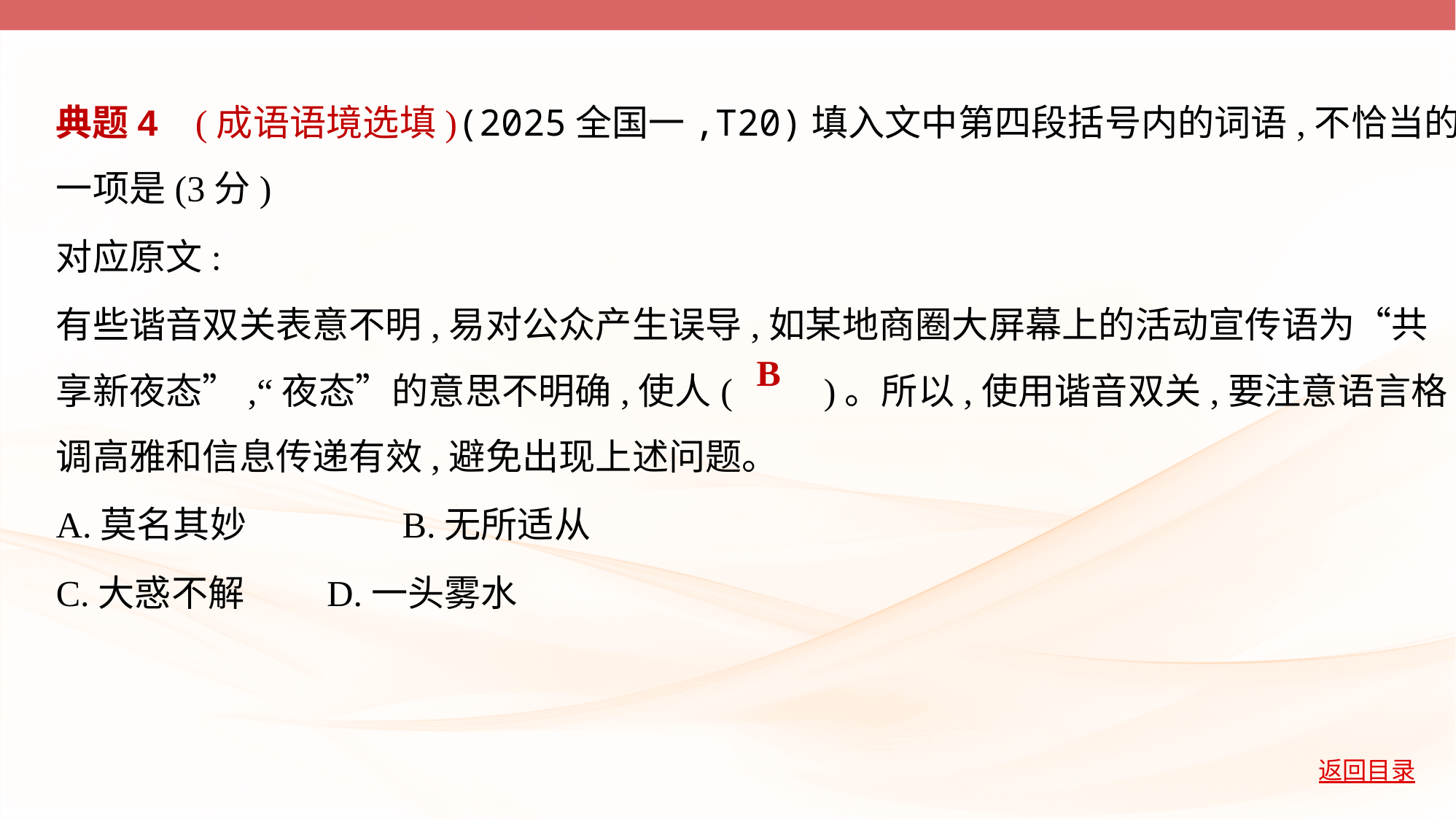

典题4    (成语语境选填)(2025全国一,T20)填入文中第四段括号内的词语,不恰当的
一项是(3分)
对应原文:
有些谐音双关表意不明,易对公众产生误导,如某地商圈大屏幕上的活动宣传语为“共
享新夜态”,“夜态”的意思不明确,使人(          )。所以,使用谐音双关,要注意语言格
调高雅和信息传递有效,避免出现上述问题。
A.莫名其妙　　　　B.无所适从
C.大惑不解　　D.一头雾水
B